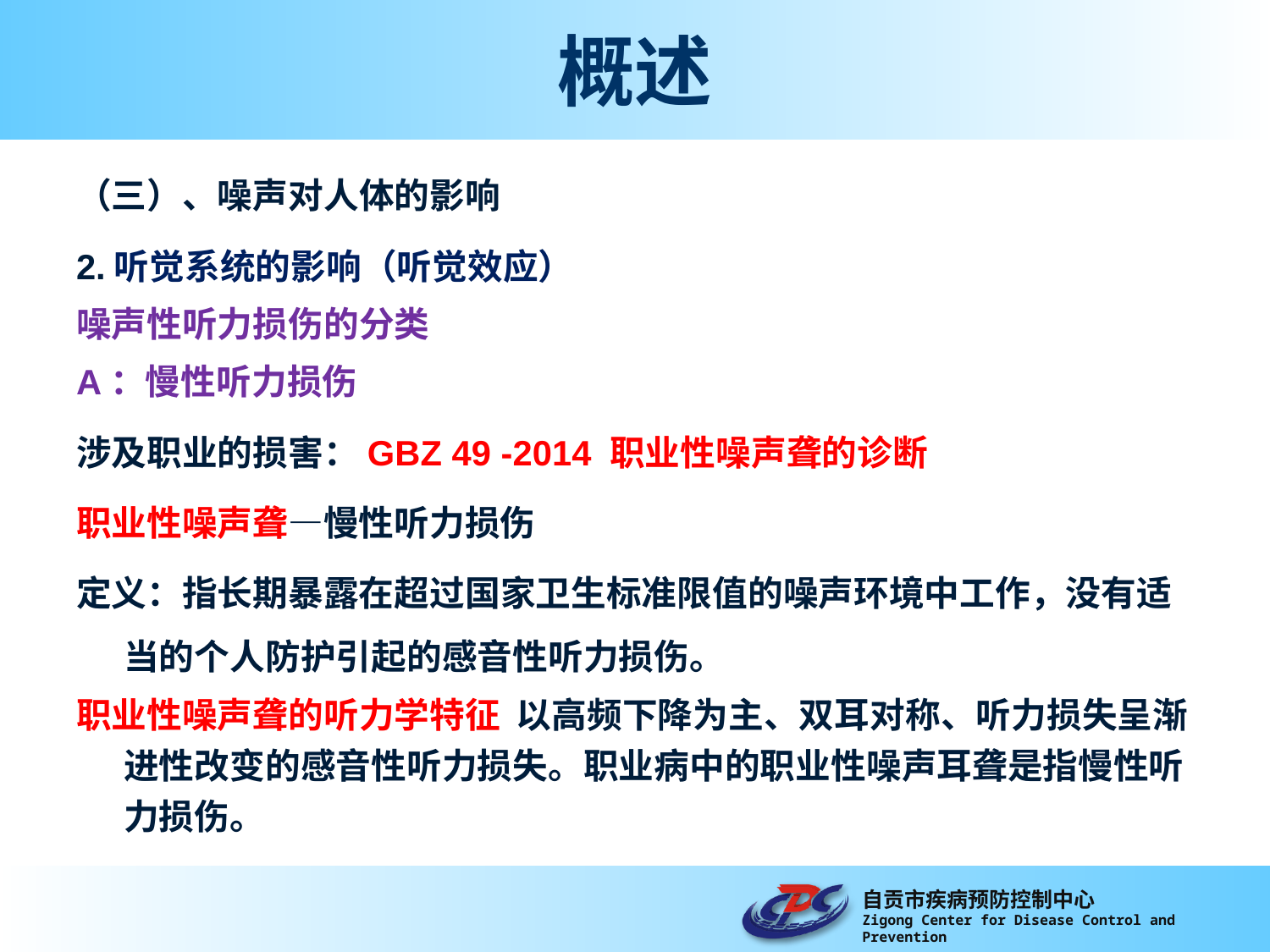

# 概述
（三）、噪声对人体的影响
2.听觉系统的影响（听觉效应）
噪声性听力损伤的分类
A：慢性听力损伤
涉及职业的损害：GBZ 49 -2014 职业性噪声聋的诊断
职业性噪声聋—慢性听力损伤
定义：指长期暴露在超过国家卫生标准限值的噪声环境中工作，没有适当的个人防护引起的感音性听力损伤。
职业性噪声聋的听力学特征  以高频下降为主、双耳对称、听力损失呈渐进性改变的感音性听力损失。职业病中的职业性噪声耳聋是指慢性听力损伤。

45